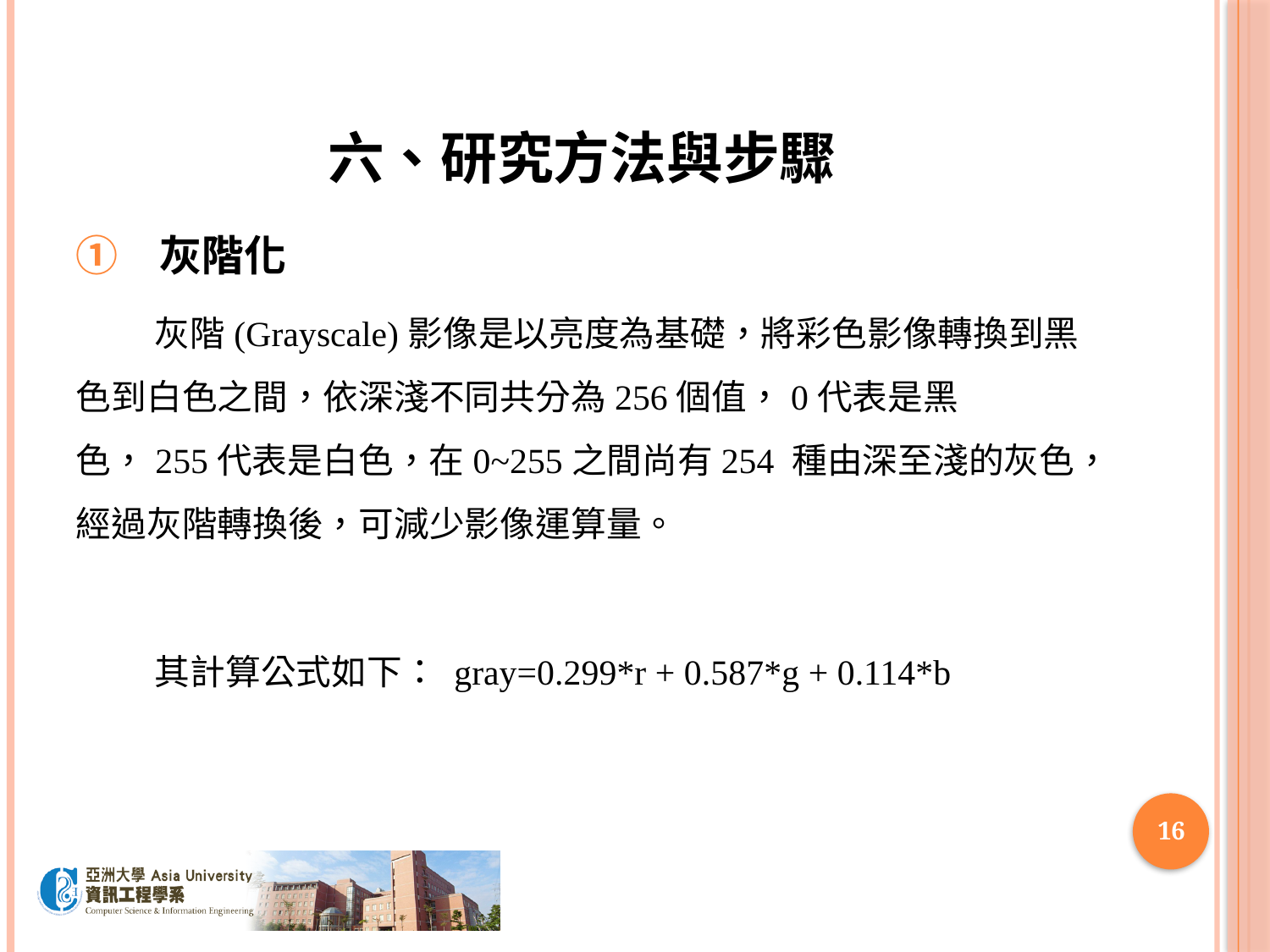

# 六、研究方法與步驟
 灰階化
         灰階(Grayscale)影像是以亮度為基礎，將彩色影像轉換到黑色到白色之間，依深淺不同共分為256個值，0代表是黑色，255代表是白色，在0~255之間尚有254 種由深至淺的灰色，經過灰階轉換後，可減少影像運算量。

         其計算公式如下： gray=0.299*r + 0.587*g + 0.114*b

16